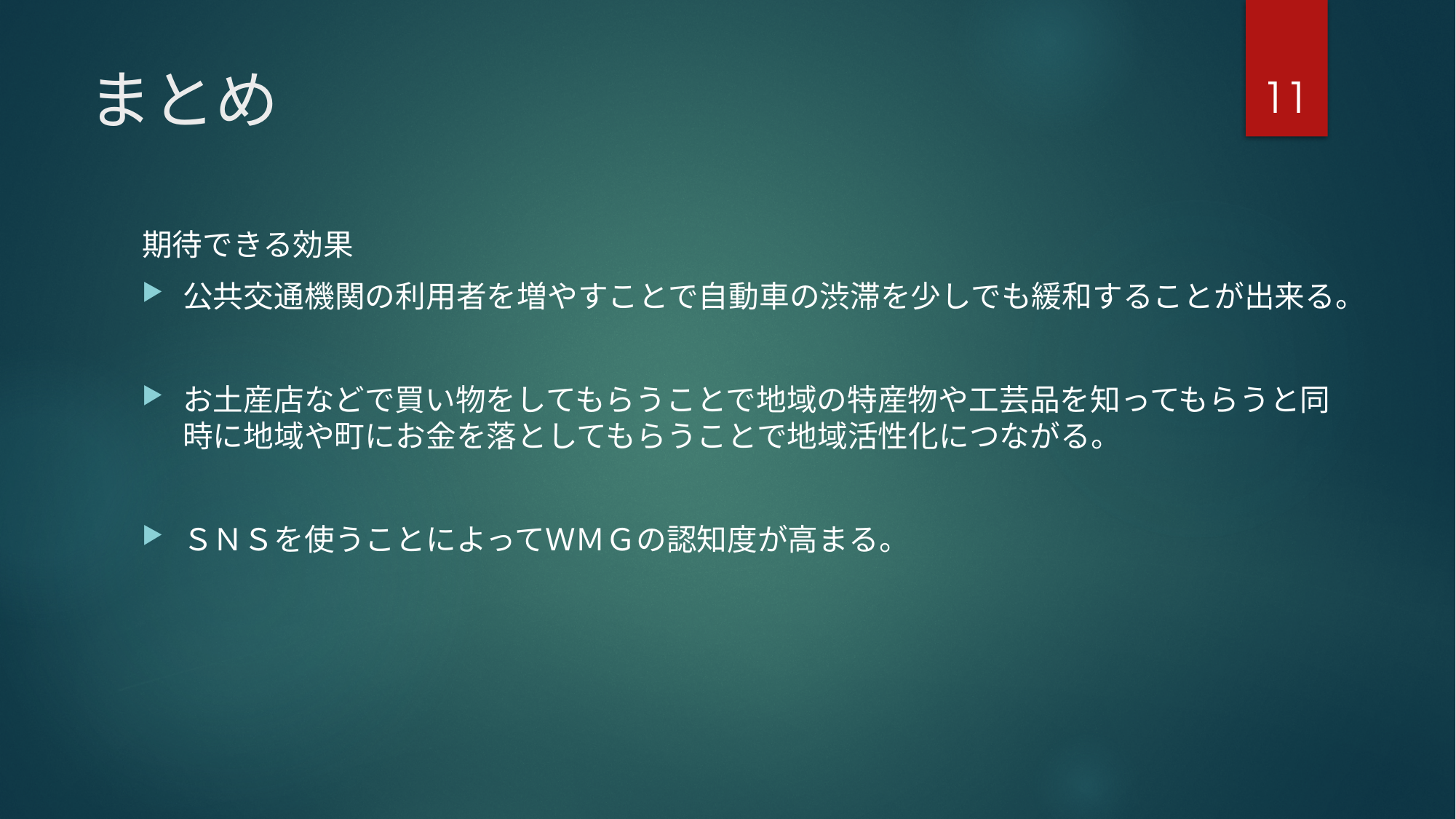

11
# まとめ
期待できる効果
公共交通機関の利用者を増やすことで自動車の渋滞を少しでも緩和することが出来る。

お土産店などで買い物をしてもらうことで地域の特産物や工芸品を知ってもらうと同時に地域や町にお金を落としてもらうことで地域活性化につながる。

ＳＮＳを使うことによってＷＭＧの認知度が高まる。